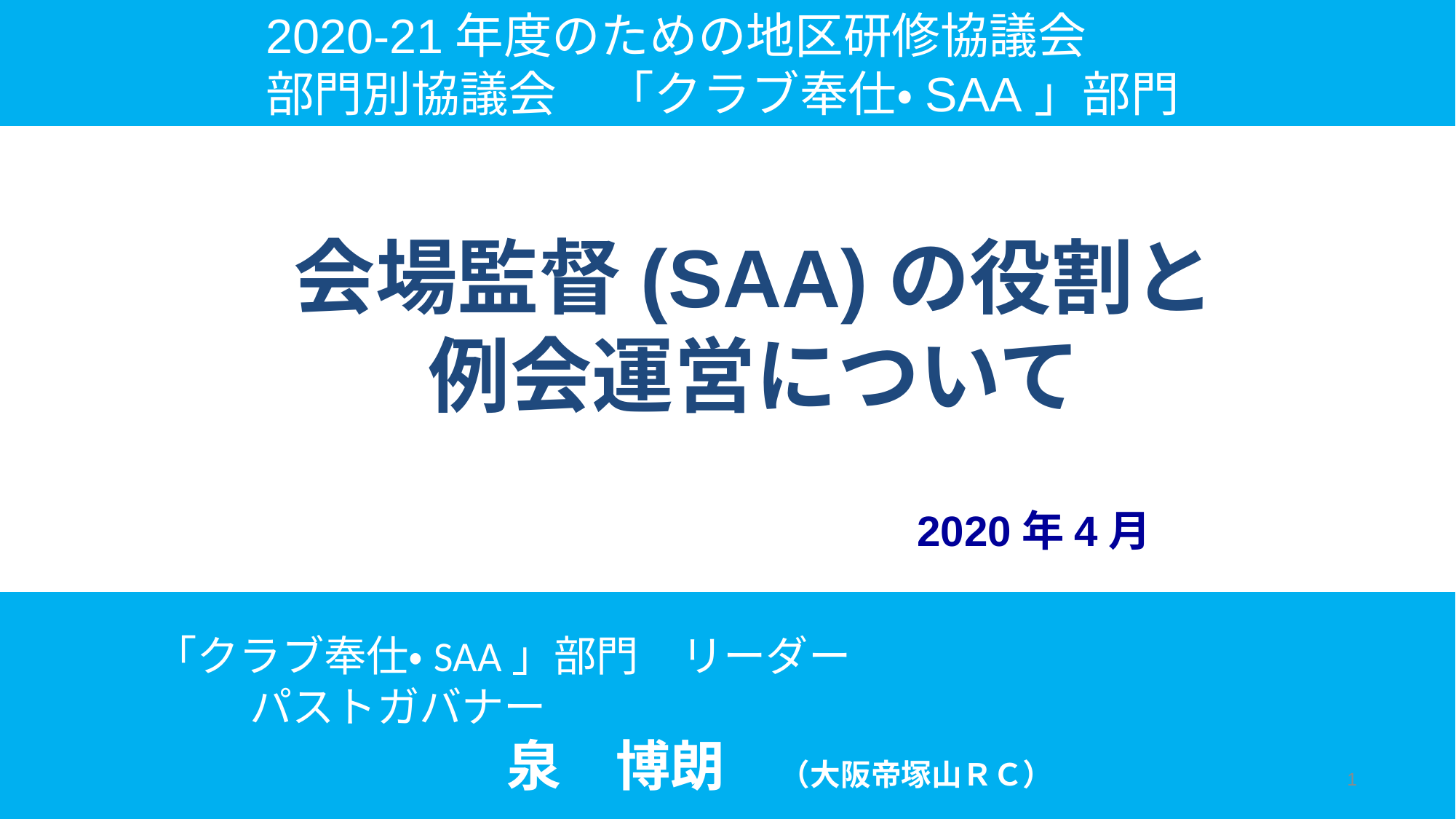

2020-21年度のための地区研修協議会
部門別協議会　「クラブ奉仕・SAA」部門
会場監督(SAA)の役割と
例会運営について
2020年4月

「クラブ奉仕・SAA」部門　リーダー
　パストガバナー
  　　　　　　　　　泉　博朗　（大阪帝塚山ＲＣ）
1